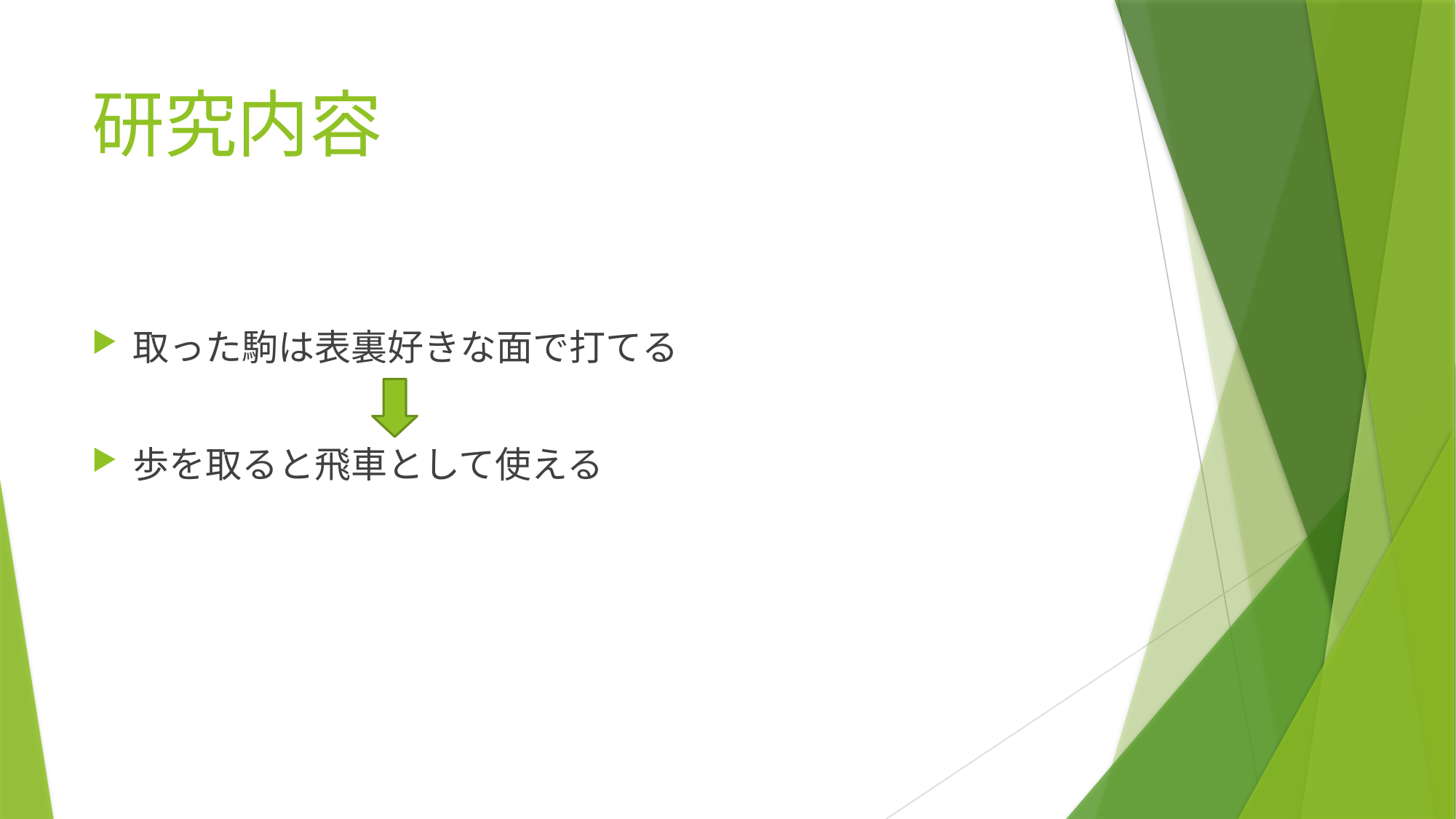

# 研究内容
取った駒は表裏好きな面で打てる

歩を取ると飛車として使える